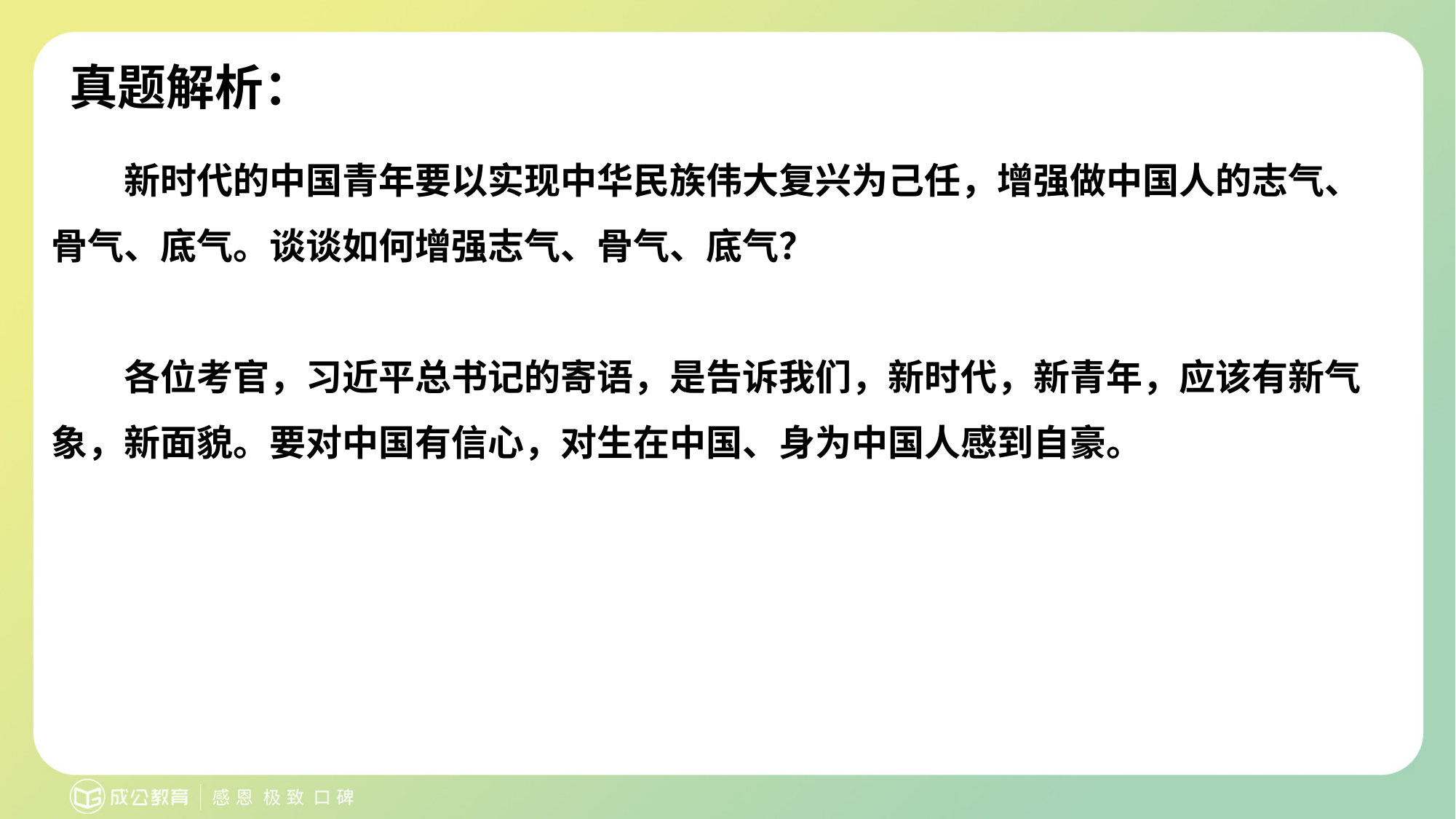

# 真题解析：
新时代的中国青年要以实现中华民族伟大复兴为己任，增强做中国人的志气、骨气、底气。谈谈如何增强志气、骨气、底气？

各位考官，习近平总书记的寄语，是告诉我们，新时代，新青年，应该有新气象，新面貌。要对中国有信心，对生在中国、身为中国人感到自豪。